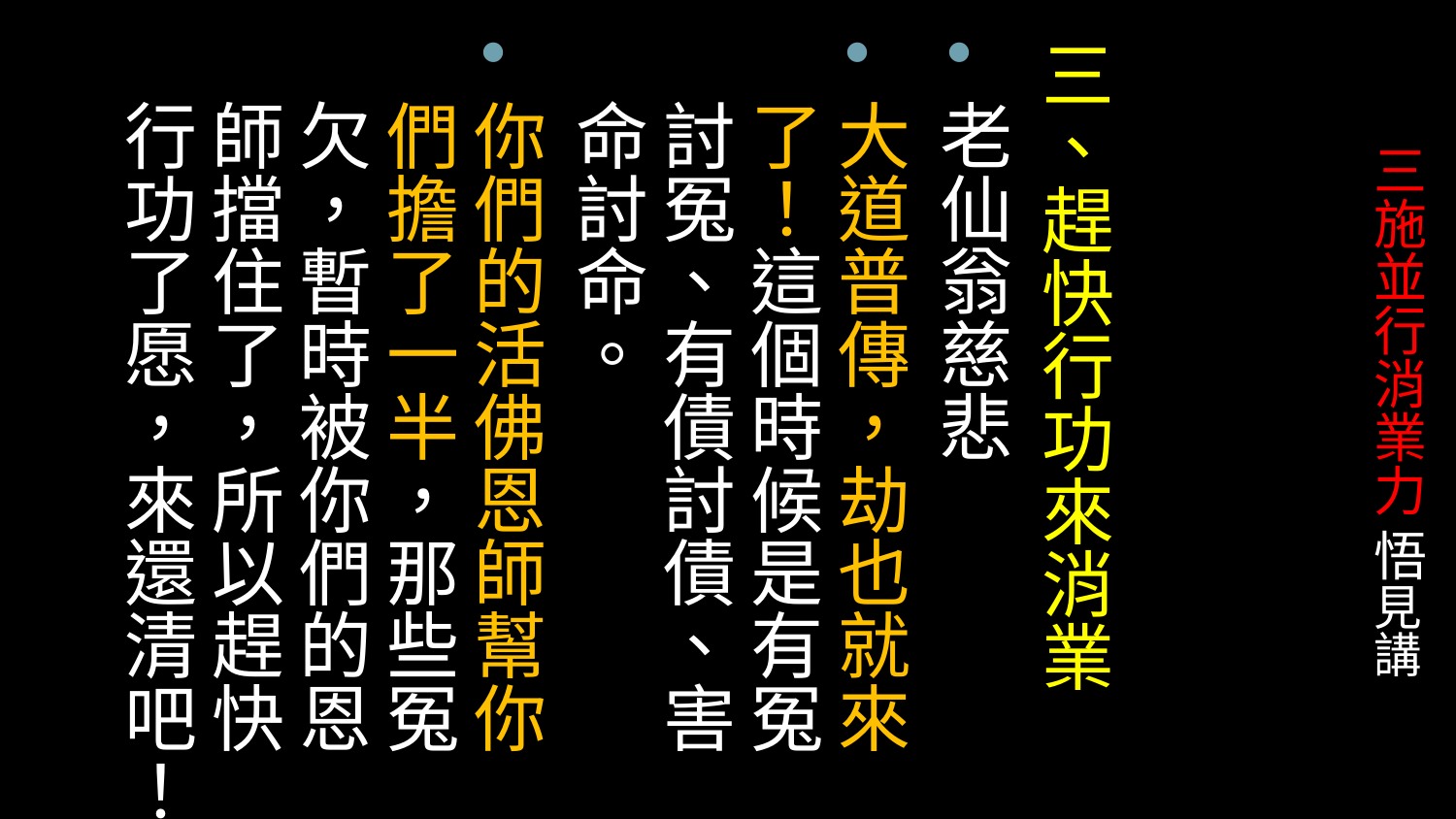

三、趕快行功來消業
老仙翁慈悲
大道普傳，劫也就來了！這個時候是有冤討冤、有債討債、害命討命。
你們的活佛恩師幫你們擔了一半，那些冤欠，暫時被你們的恩師擋住了，所以趕快行功了愿，來還清吧！

# 三施並行消業力 悟見講